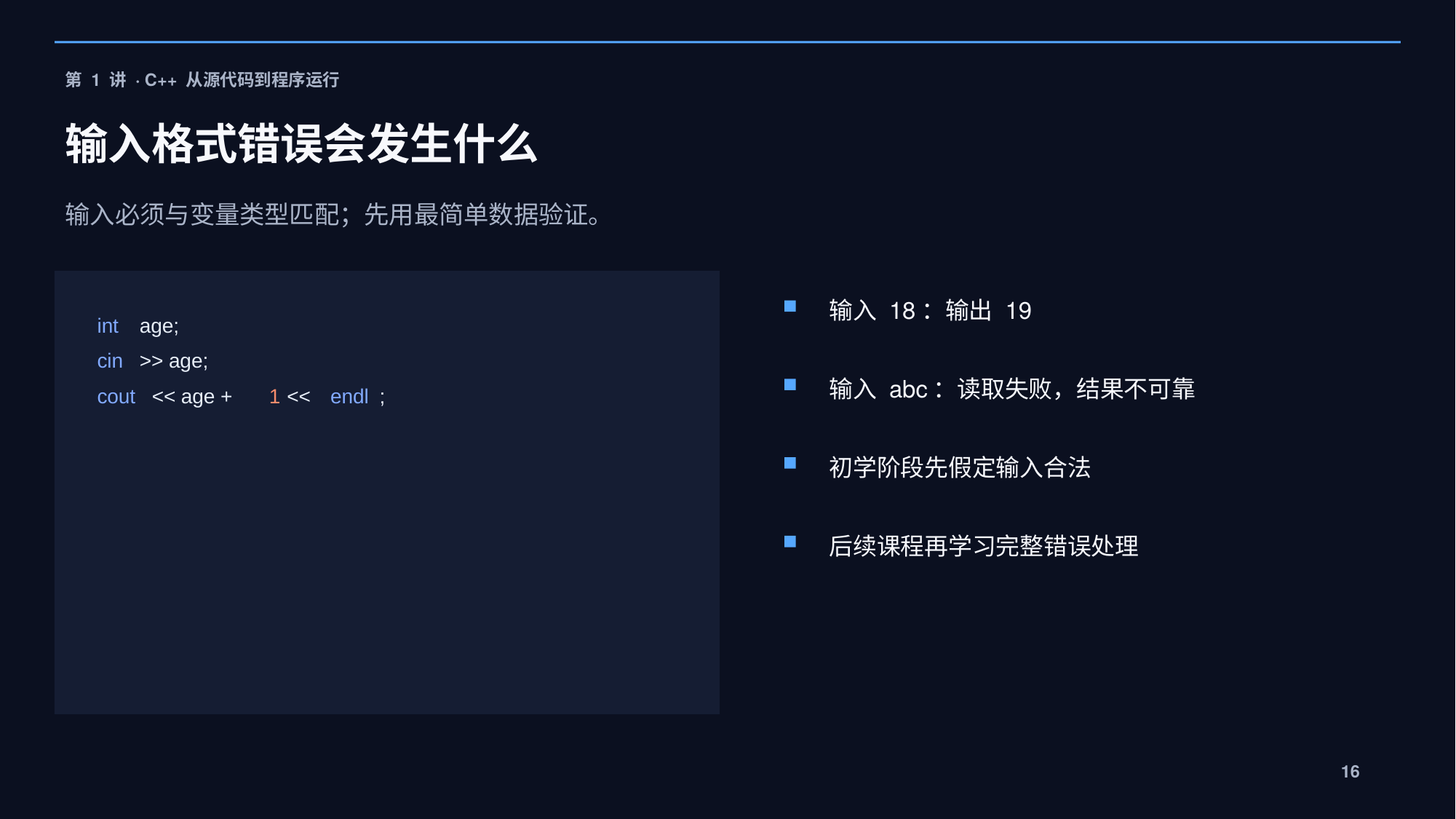

第 1 讲 · C++ 从源代码到程序运行
输入格式错误会发生什么
输入必须与变量类型匹配；先用最简单数据验证。

输入 18：输出 19

int
 age;
cin
 >> age;
输入 abc：读取失败，结果不可靠
cout
 << age +
1
 <<
endl
;

初学阶段先假定输入合法

后续课程再学习完整错误处理

16